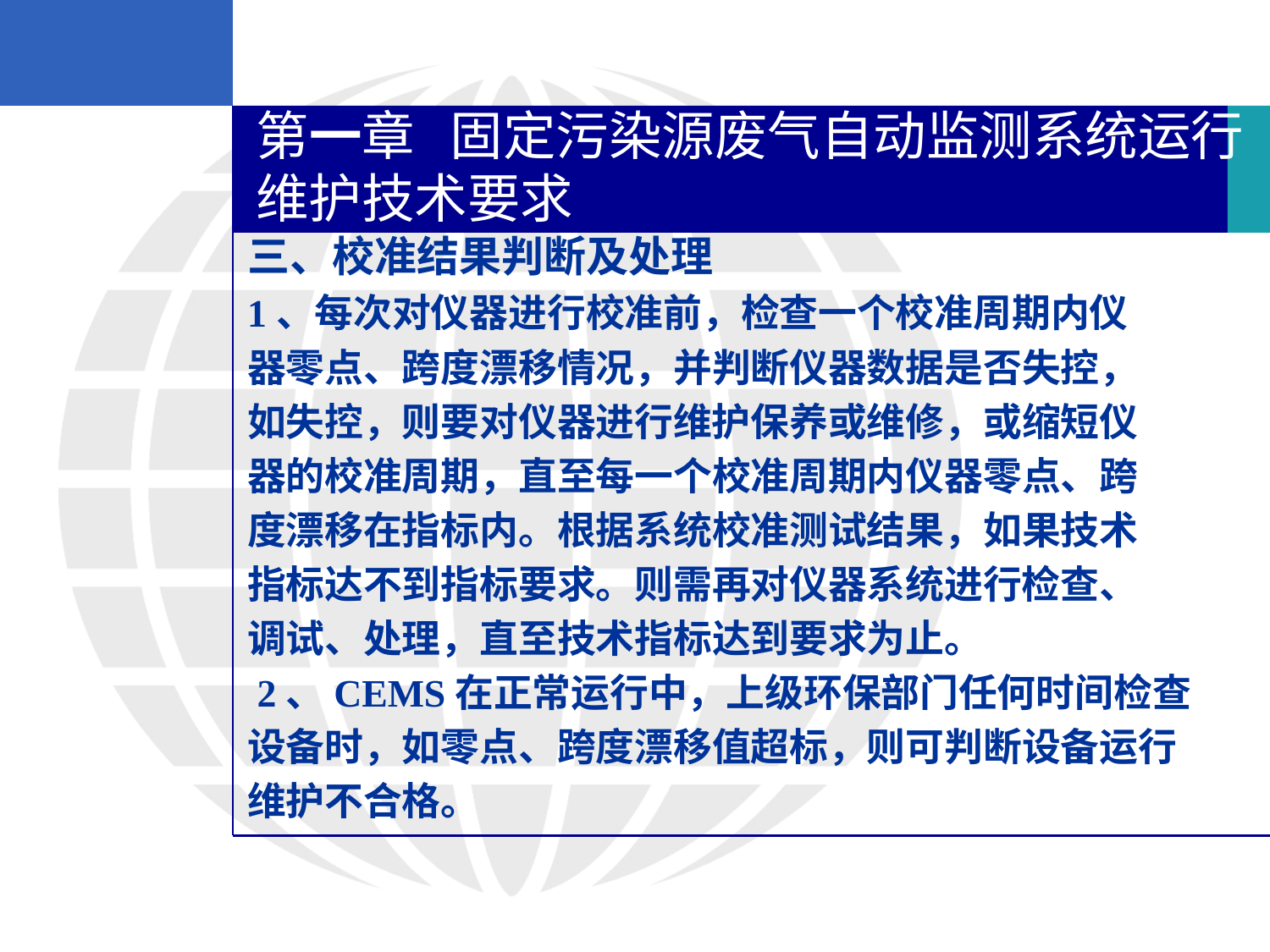

第一章   固定污染源废气自动监测系统运行维护技术要求
三、校准结果判断及处理
1、每次对仪器进行校准前，检查一个校准周期内仪
器零点、跨度漂移情况，并判断仪器数据是否失控，
如失控，则要对仪器进行维护保养或维修，或缩短仪
器的校准周期，直至每一个校准周期内仪器零点、跨
度漂移在指标内。根据系统校准测试结果，如果技术
指标达不到指标要求。则需再对仪器系统进行检查、
调试、处理，直至技术指标达到要求为止。
 2、CEMS在正常运行中，上级环保部门任何时间检查
设备时，如零点、跨度漂移值超标，则可判断设备运行
维护不合格。